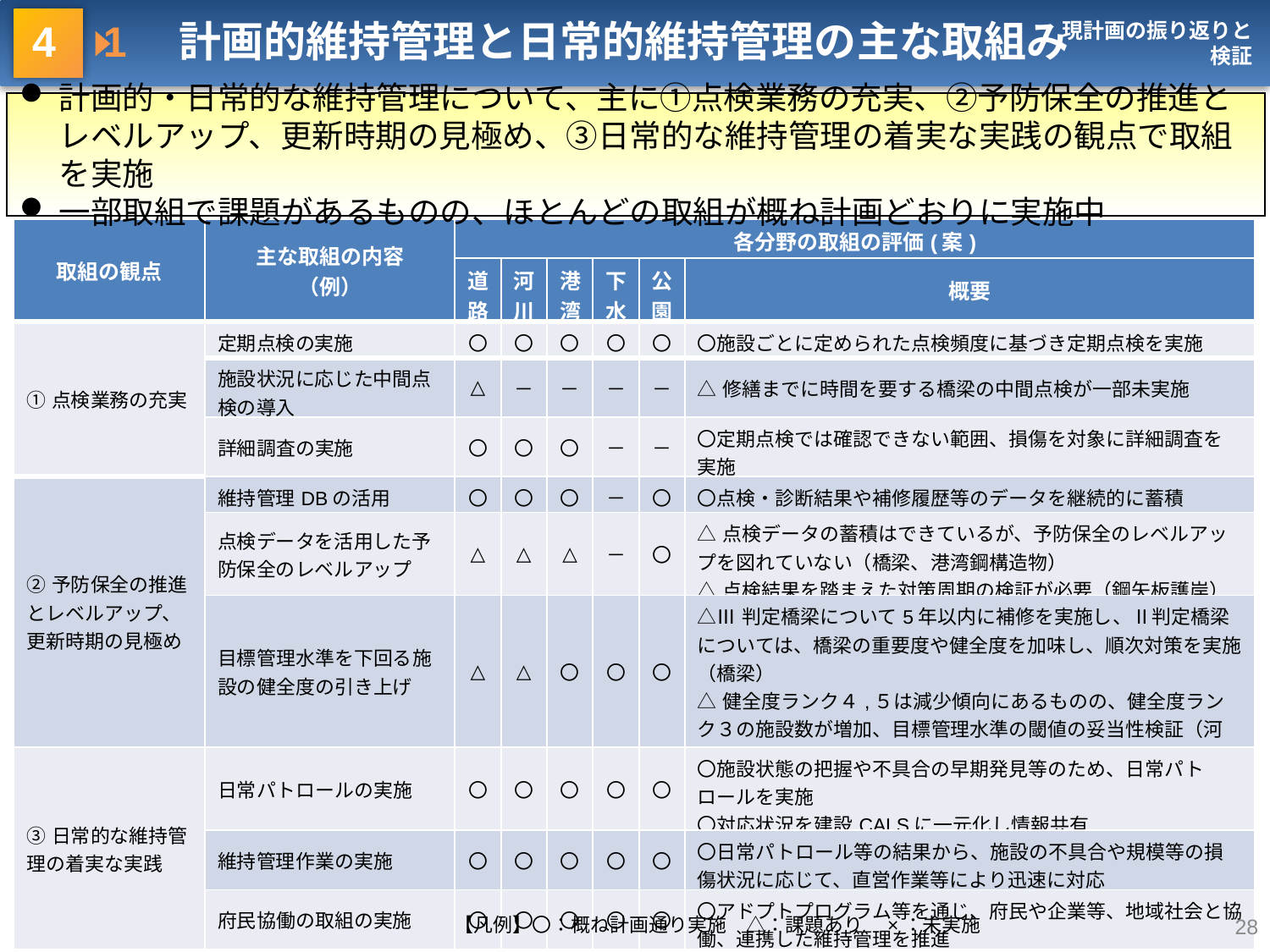

4    1　計画的維持管理と日常的維持管理の主な取組み
現計画の振り返りと
検証

計画的・日常的な維持管理について、主に①点検業務の充実、②予防保全の推進とレベルアップ、更新時期の見極め、③日常的な維持管理の着実な実践の観点で取組を実施
一部取組で課題があるものの、ほとんどの取組が概ね計画どおりに実施中
| 取組の観点 | 主な取組の内容 （例） | 各分野の取組の評価(案) |  |  |  |  | 実行状況 |
| --- | --- | --- | --- | --- | --- | --- | --- |
| 取組の観点 | 主な取組の内容 | 道路 | 河川 | 港湾 | 下水 | 公園 | 概要 |
| ①点検業務の充実 | 定期点検の実施 | 〇 | 〇 | 〇 | 〇 | 〇 | 〇施設ごとに定められた点検頻度に基づき定期点検を実施 |
|  | 施設状況に応じた中間点検の導入 | △ | － | － | － | － | △修繕までに時間を要する橋梁の中間点検が一部未実施 |
|  | 詳細調査の実施 | 〇 | 〇 | 〇 | － | － | 〇定期点検では確認できない範囲、損傷を対象に詳細調査を実施 |
| ②予防保全の推進とレベルアップ、更新時期の見極め | 維持管理DBの活用 | 〇 | 〇 | 〇 | － | 〇 | 〇点検・診断結果や補修履歴等のデータを継続的に蓄積 |
| ②予防保全の推進とレベルアップ、更新時期の見極め | 点検データを活用した予防保全のレベルアップ | △ | △ | △ | － | 〇 | △点検データの蓄積はできているが、予防保全のレベルアップを図れていない（橋梁、港湾鋼構造物） △点検結果を踏まえた対策周期の検証が必要（鋼矢板護岸） |
|  | 目標管理水準を下回る施設の健全度の引き上げ | △ | △ | 〇 | 〇 | 〇 | △Ⅲ判定橋梁について5年以内に補修を実施し、Ⅱ判定橋梁については、橋梁の重要度や健全度を加味し、順次対策を実施（橋梁） △健全度ランク４,５は減少傾向にあるものの、健全度ランク３の施設数が増加、目標管理水準の閾値の妥当性検証（河川） |
| ③日常的な維持管理の着実な実践 | 日常パトロールの実施 | 〇 | 〇 | 〇 | 〇 | 〇 | 〇施設状態の把握や不具合の早期発見等のため、日常パトロールを実施 〇対応状況を建設CALSに一元化し情報共有 |
|  | 維持管理作業の実施 | 〇 | 〇 | 〇 | 〇 | 〇 | 〇日常パトロール等の結果から、施設の不具合や規模等の損傷状況に応じて、直営作業等により迅速に対応 |
|  | 府民協働の取組の実施 | 〇 | 〇 | 〇 | 〇 | 〇 | 〇アドプトプログラム等を通じ、府民や企業等、地域社会と協働、連携した維持管理を推進 |
28
【凡例】〇：概ね計画通り実施　△：課題あり　×：未実施